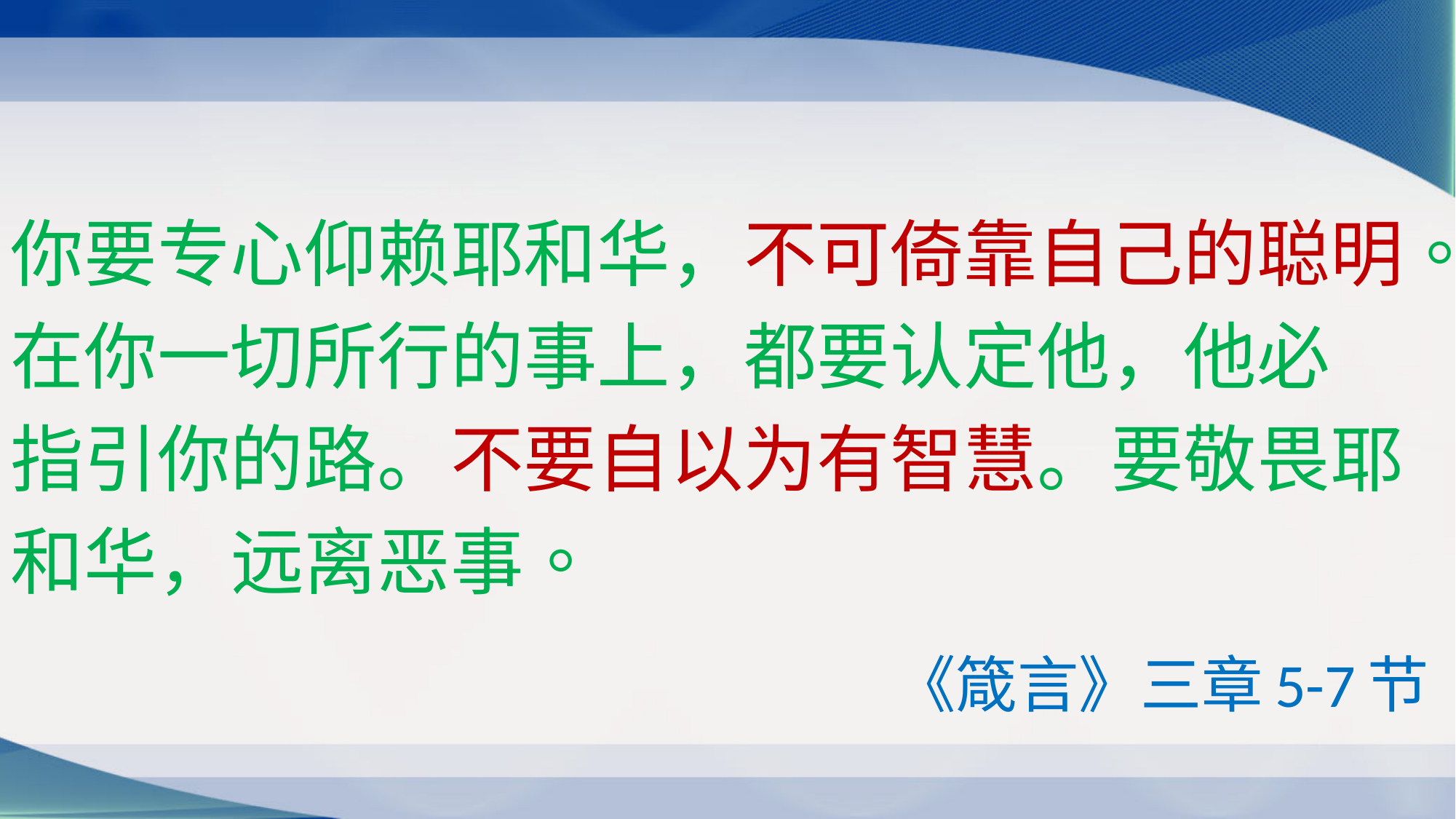

你要专心仰赖耶和华，不可倚靠自己的聪明。
在你一切所行的事上，都要认定他，他必
指引你的路。不要自以为有智慧。要敬畏耶
和华，远离恶事。
                                             《箴言》三章5-7节